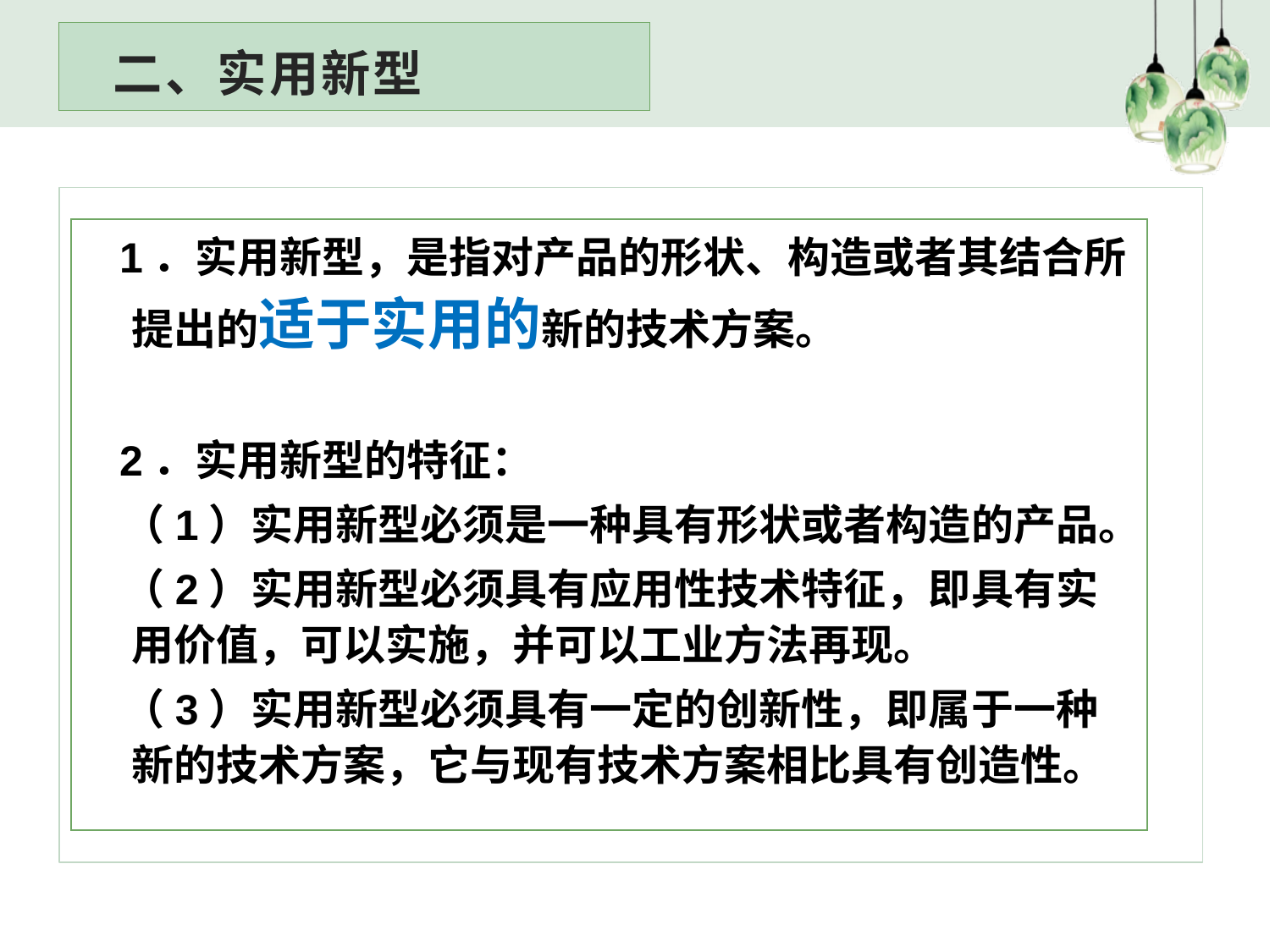

二、实用新型

   1．实用新型，是指对产品的形状、构造或者其结合所提出的适于实用的新的技术方案。

   2．实用新型的特征：
   （1）实用新型必须是一种具有形状或者构造的产品。
   （2）实用新型必须具有应用性技术特征，即具有实用价值，可以实施，并可以工业方法再现。
   （3）实用新型必须具有一定的创新性，即属于一种新的技术方案，它与现有技术方案相比具有创造性。